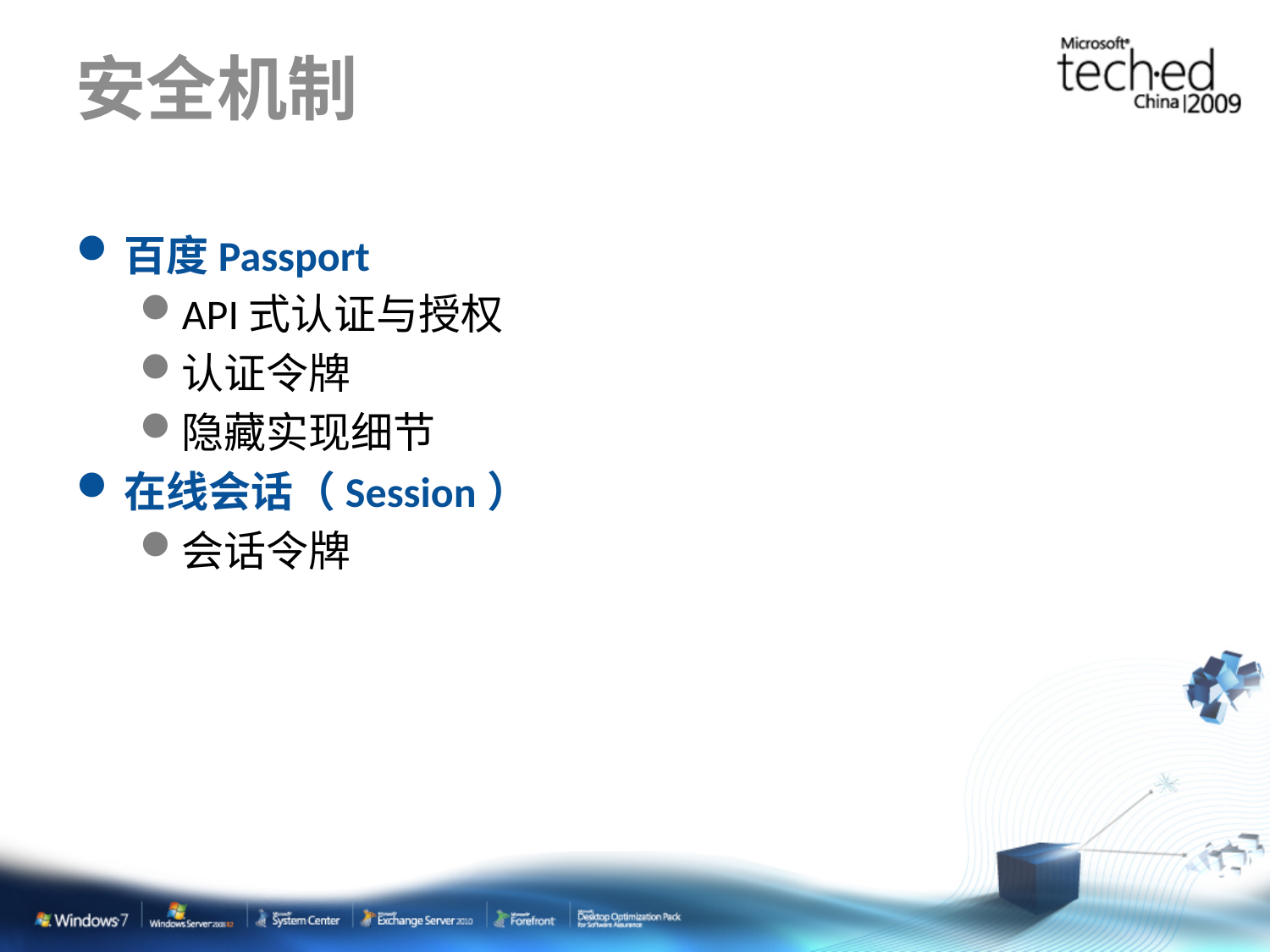

# 安全机制
百度Passport
API式认证与授权
认证令牌
隐藏实现细节
在线会话（Session）
会话令牌